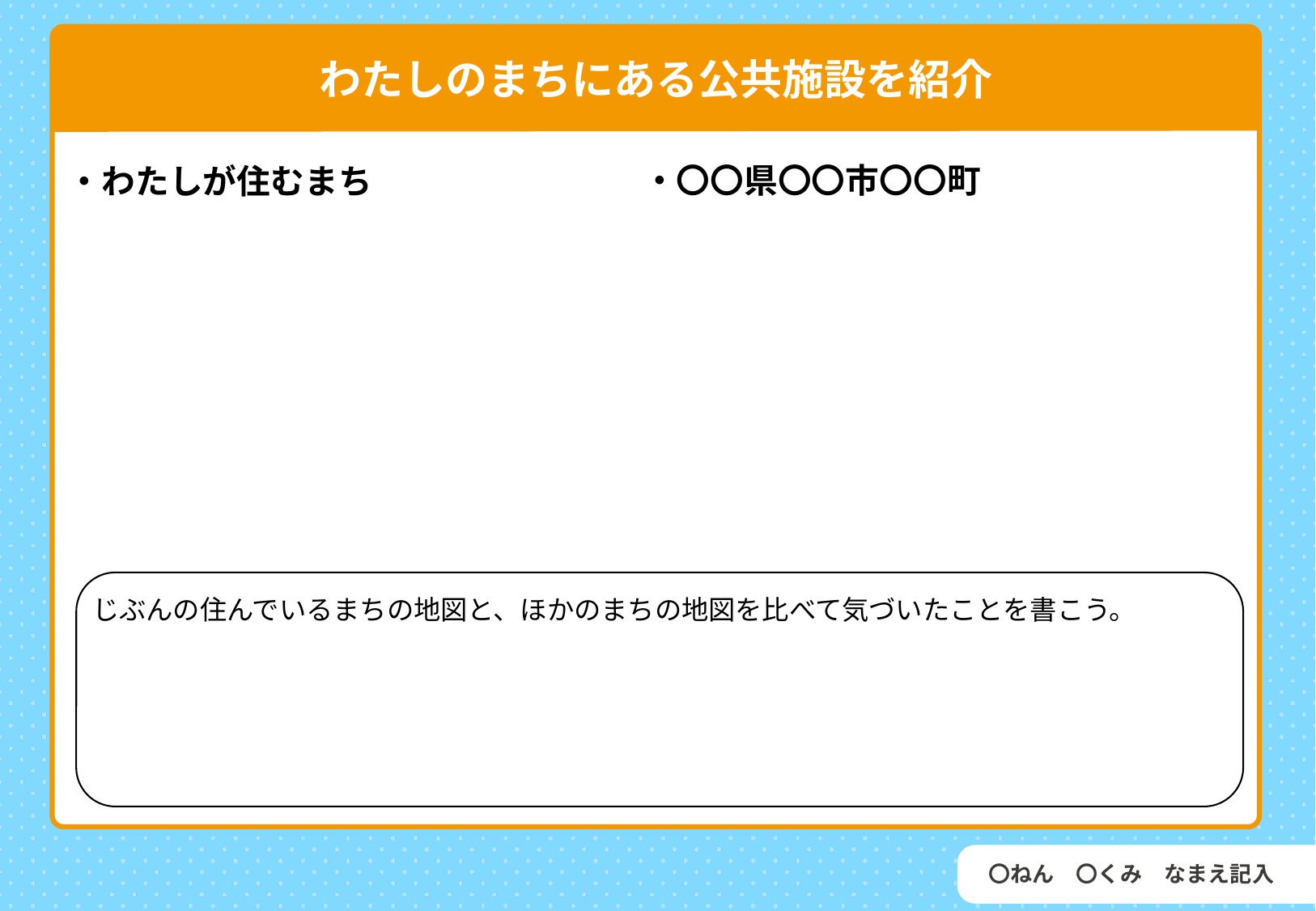

わたしのまちにある公共施設を紹介

・〇〇県〇〇市〇〇町
・わたしが住むまち

じぶんの住んでいるまちの地図と、ほかのまちの地図を比べて気づいたことを書こう。
発見

〇ねん　〇くみ　なまえ記入